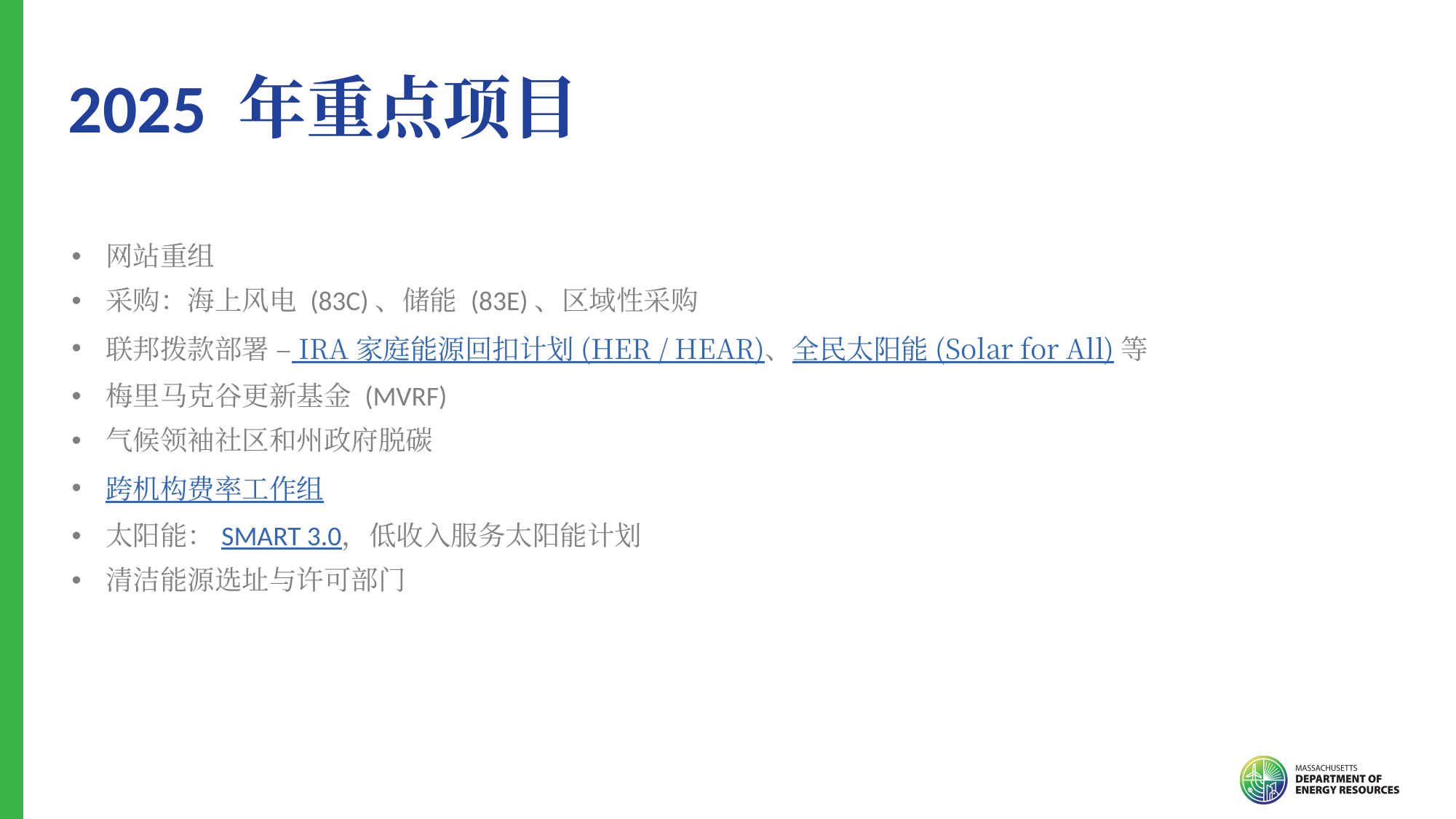

2025 年重点项目
网站重组
采购：海上风电 (83C)、储能 (83E)、区域性采购
联邦拨款部署 – IRA 家庭能源回扣计划 (HER / HEAR)、全民太阳能 (Solar for All) 等
梅里马克谷更新基金 (MVRF)
气候领袖社区和州政府脱碳
跨机构费率工作组
太阳能：SMART 3.0，低收入服务太阳能计划
清洁能源选址与许可部门